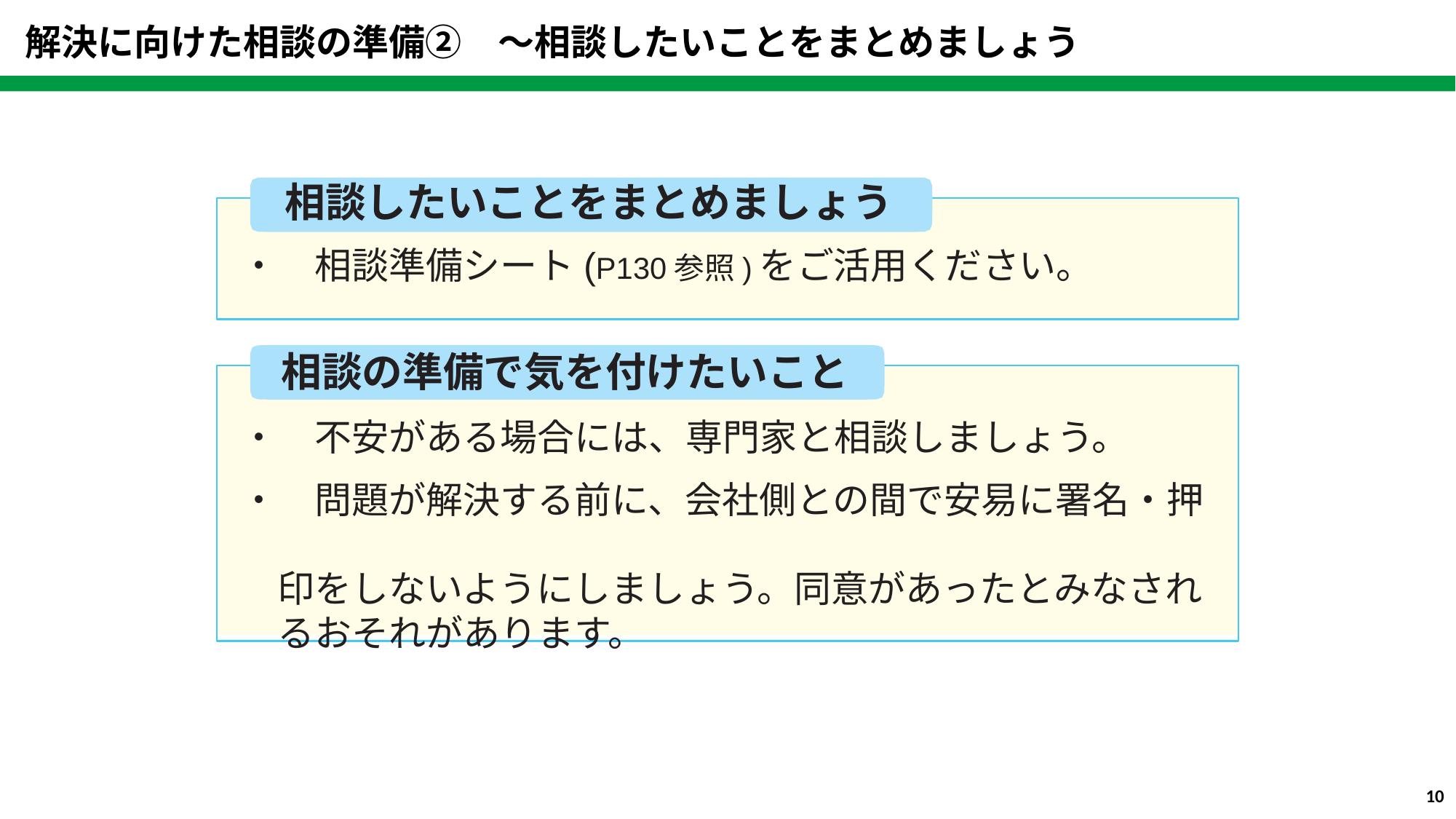

解決に向けた相談の準備②　～相談したいことをまとめましょう

解決に向けた相談の準備②
相談したいことをまとめましょう
・　相談準備シート(P130参照)をご活用ください。

相談の準備で気を付けたいこと
・　不安がある場合には、専門家と相談しましょう。
・　問題が解決する前に、会社側との間で安易に署名・押
　印をしないようにしましょう。同意があったとみなされ
　るおそれがあります。

10